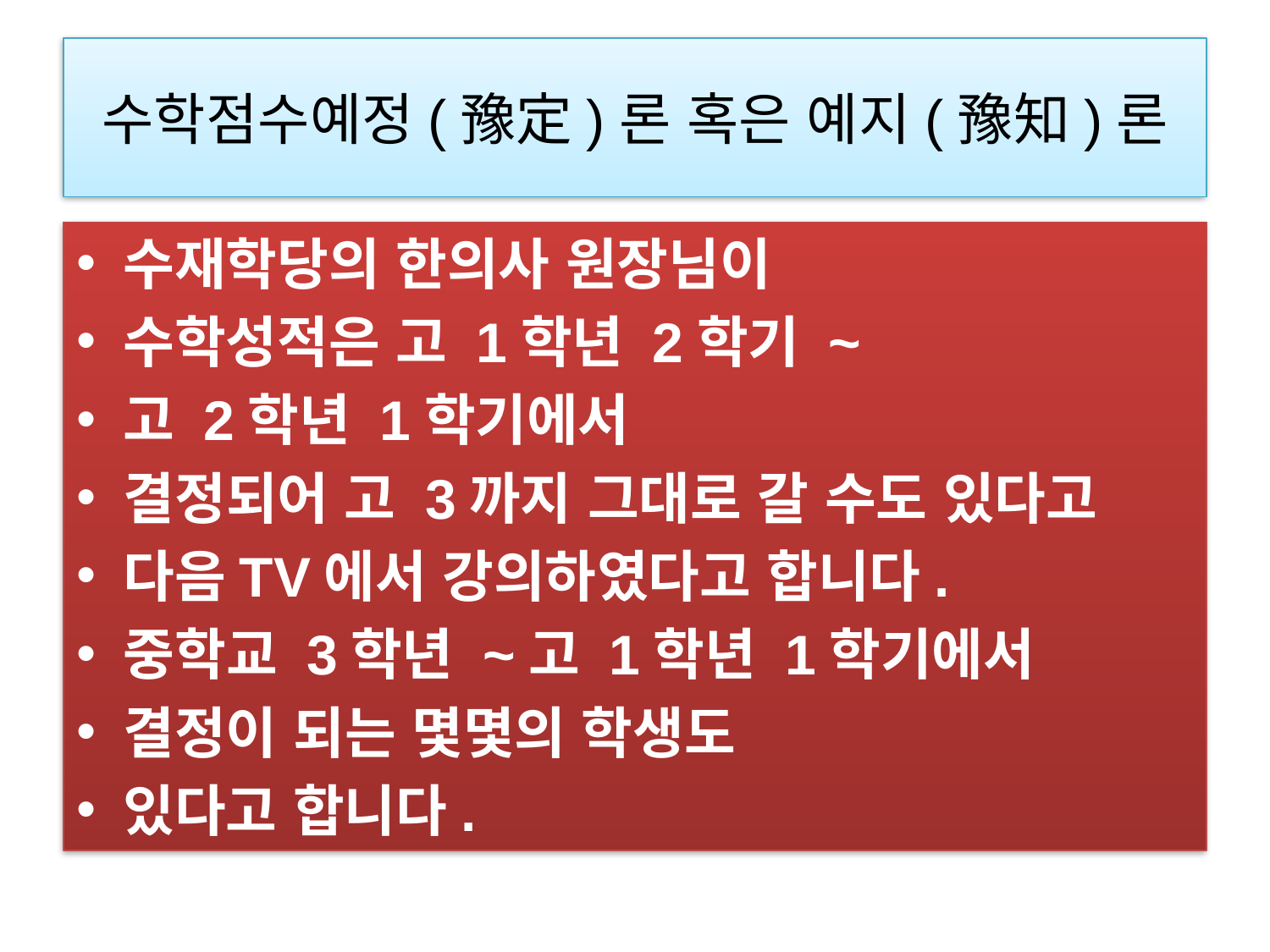

# 수학점수예정(豫定)론 혹은 예지(豫知)론
수재학당의 한의사 원장님이
수학성적은 고 1학년 2학기 ~
고 2학년 1학기에서
결정되어 고 3까지 그대로 갈 수도 있다고
다음TV에서 강의하였다고 합니다.
중학교 3학년 ~고 1학년 1학기에서
결정이 되는 몇몇의 학생도
있다고 합니다.